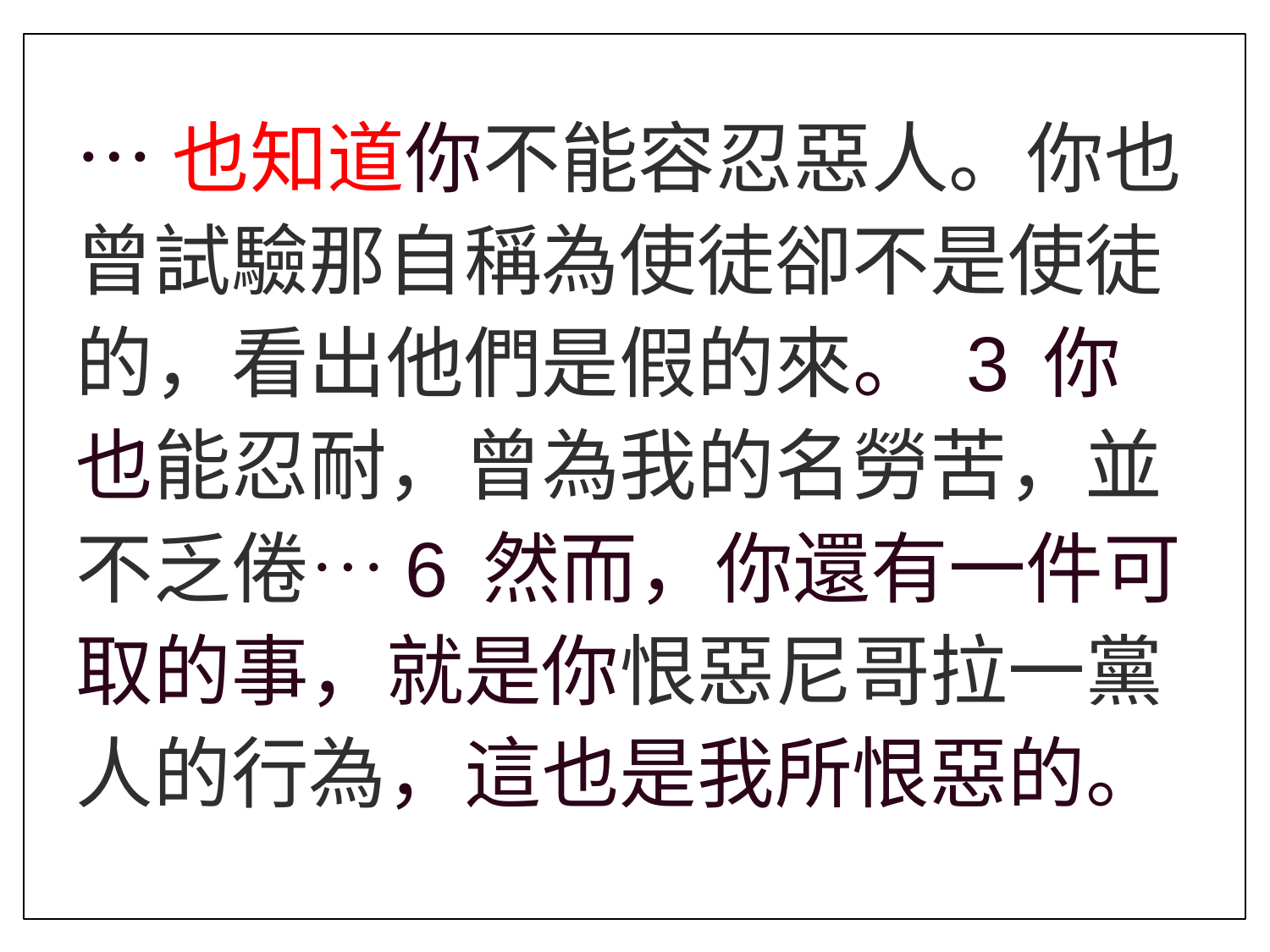

…也知道你不能容忍惡人。你也曾試驗那自稱為使徒卻不是使徒的，看出他們是假的來。 3 你也能忍耐，曾為我的名勞苦，並不乏倦…6 然而，你還有一件可取的事，就是你恨惡尼哥拉一黨人的行為，這也是我所恨惡的。